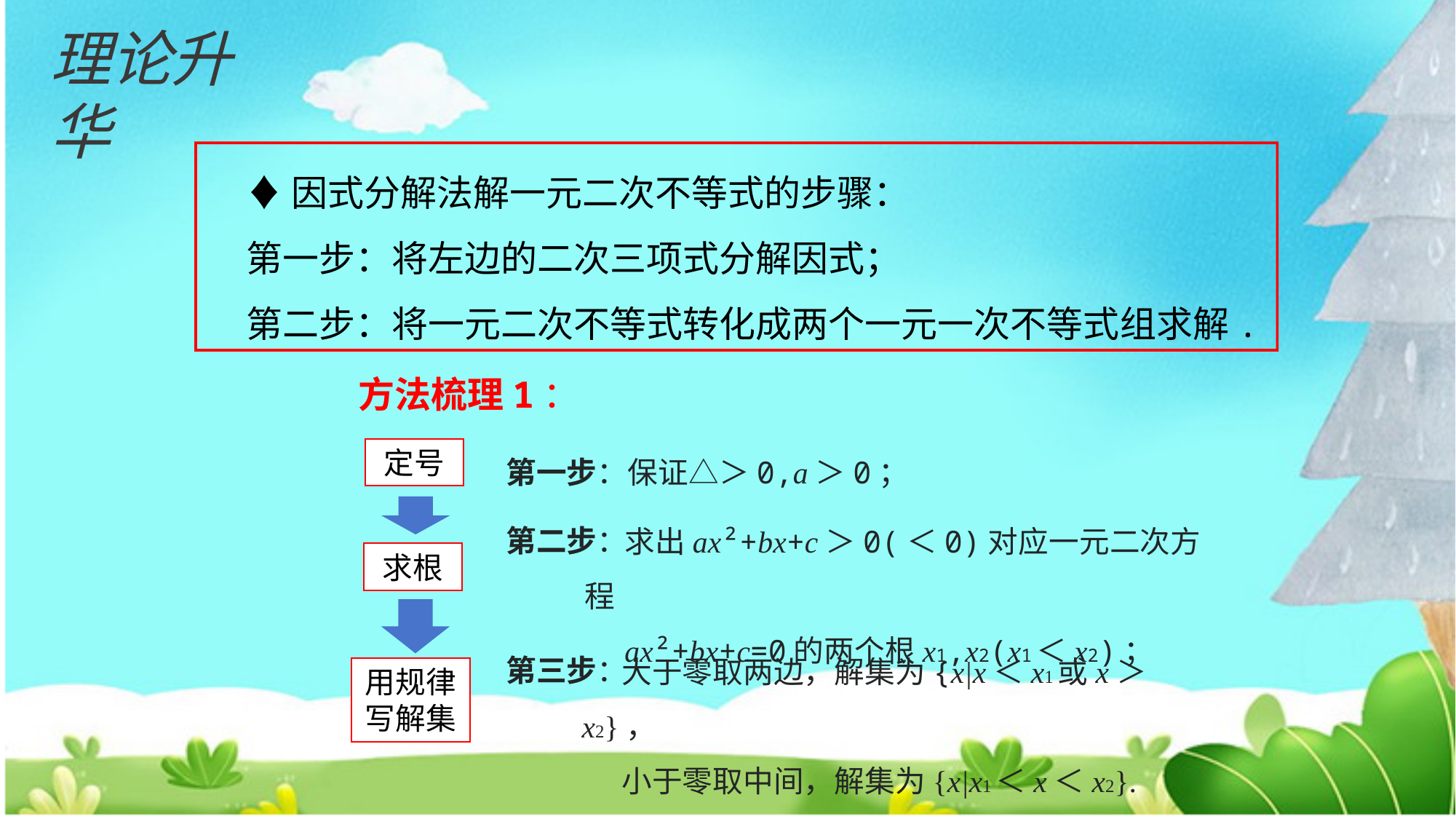

理论升华
♦因式分解法解一元二次不等式的步骤：
第一步：将左边的二次三项式分解因式；
第二步：将一元二次不等式转化成两个一元一次不等式组求解.

方法梳理1：
第一步：
保证△＞0,a＞0；
定号

第二步：
求出ax²+bx+c＞0(＜0)对应一元二次方程
ax²+bx+c=0的两个根x1,x2(x1＜x2)；
求根

第三步：
大于零取两边，解集为{x|x＜x1或x＞x2}，
小于零取中间，解集为{x|x1＜x＜x2}.
用规律写解集